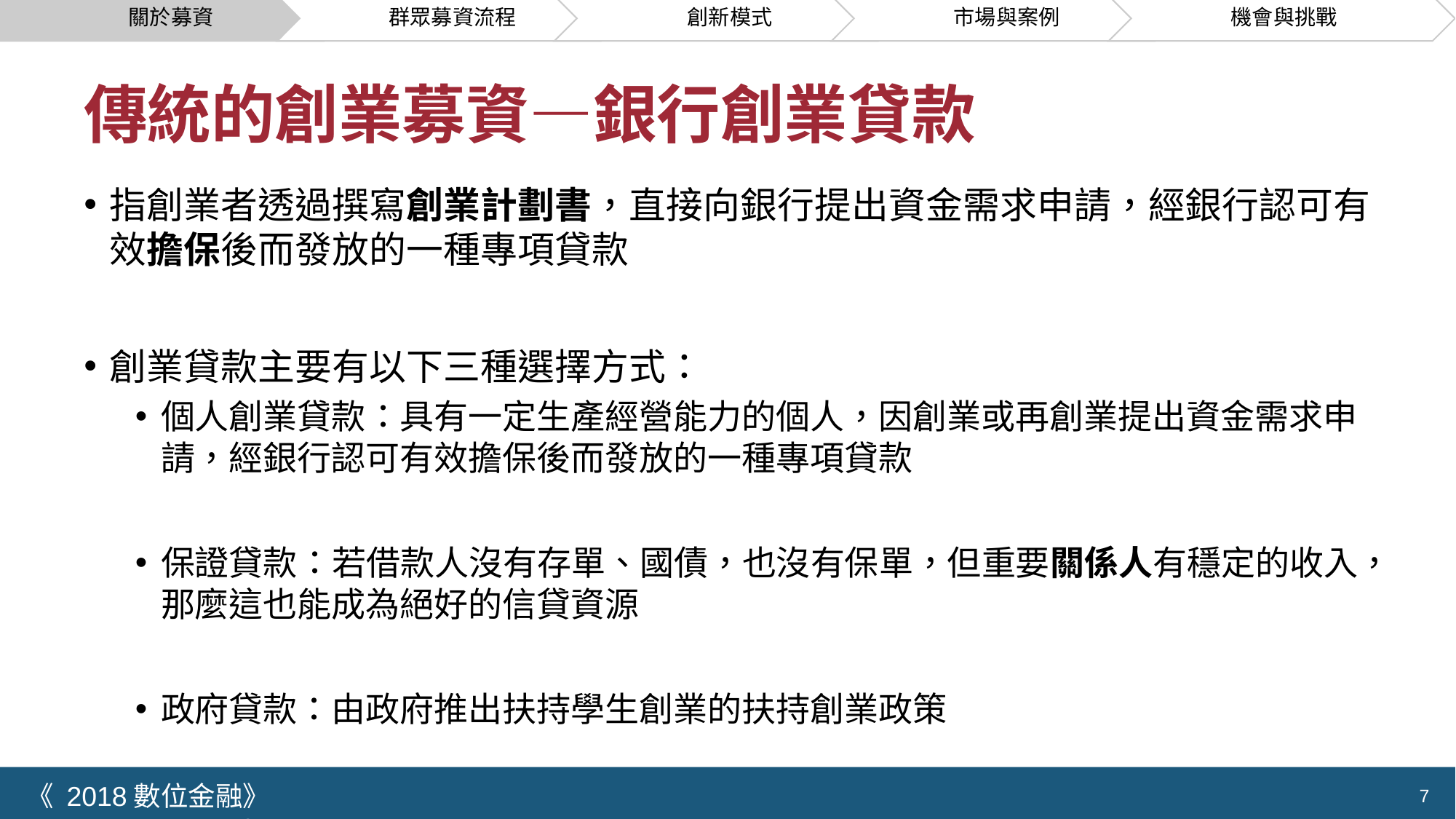

關於募資
群眾募資流程
創新模式
市場與案例
機會與挑戰
# 傳統的創業募資—銀行創業貸款
指創業者透過撰寫創業計劃書，直接向銀行提出資金需求申請，經銀行認可有效擔保後而發放的一種專項貸款

創業貸款主要有以下三種選擇方式：
個人創業貸款：具有一定生產經營能力的個人，因創業或再創業提出資金需求申請，經銀行認可有效擔保後而發放的一種專項貸款

保證貸款：若借款人沒有存單、國債，也沒有保單，但重要關係人有穩定的收入，那麼這也能成為絕好的信貸資源

政府貸款：由政府推出扶持學生創業的扶持創業政策
《 2018數位金融》                                                                                                                                             	NCTU.IIM.IEBI Lab
7